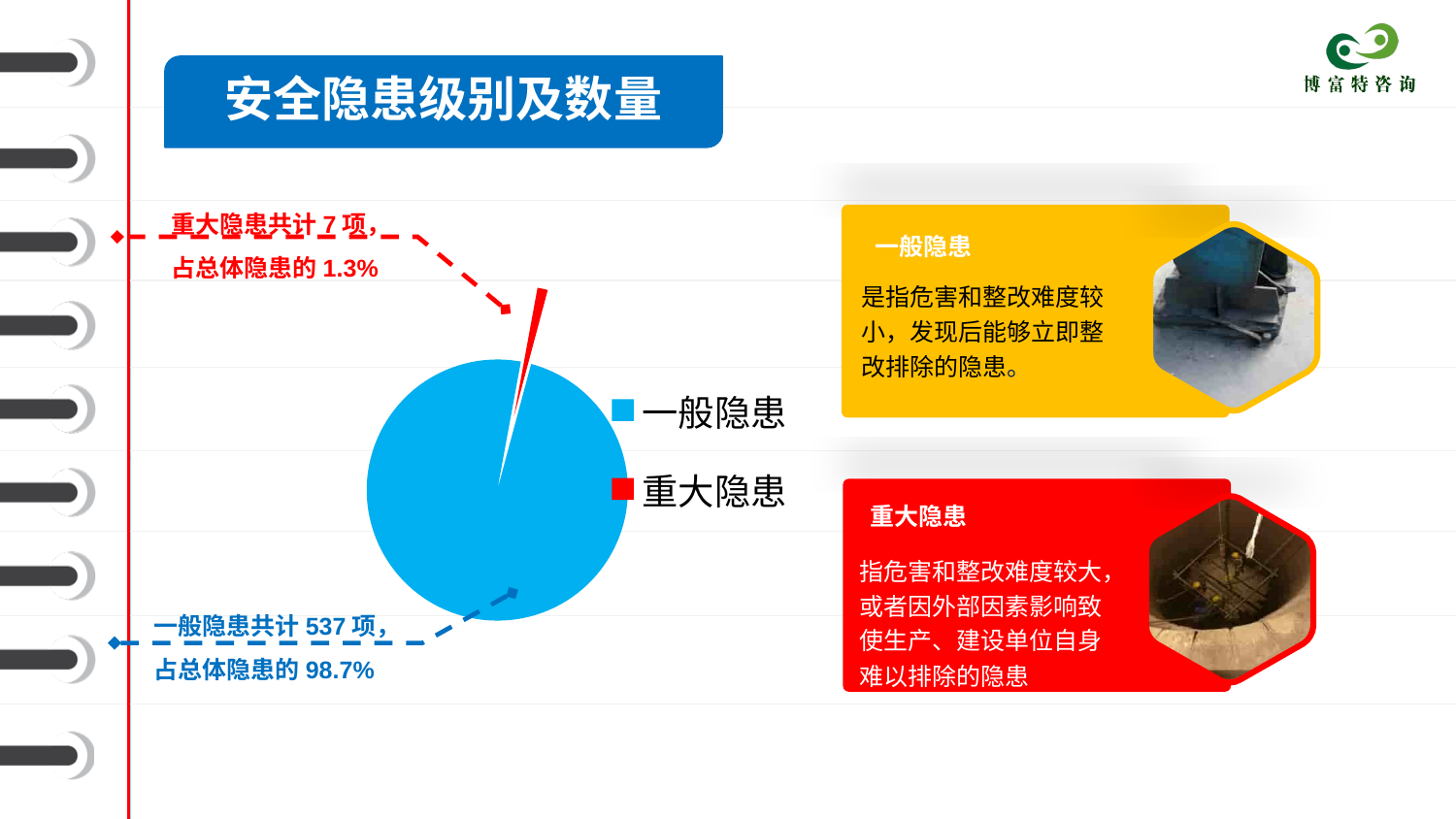

安全隐患级别及数量
重大隐患共计7项，
占总体隐患的1.3%

填写段落标题

一般隐患

### Chart

| Category | 数量 |
|---|---|
| 一般隐患 | 537.0 |
| 重大隐患 | 7.0 |
您的内容打在这里，或者通过复制您的文本后，在此框中选择粘贴，并选择只保留文字。
是指危害和整改难度较小，发现后能够立即整改排除的隐患。

填写段落标题
重大隐患

指危害和整改难度较大，或者因外部因素影响致使生产、建设单位自身难以排除的隐患
一般隐患共计537项，
占总体隐患的98.7%